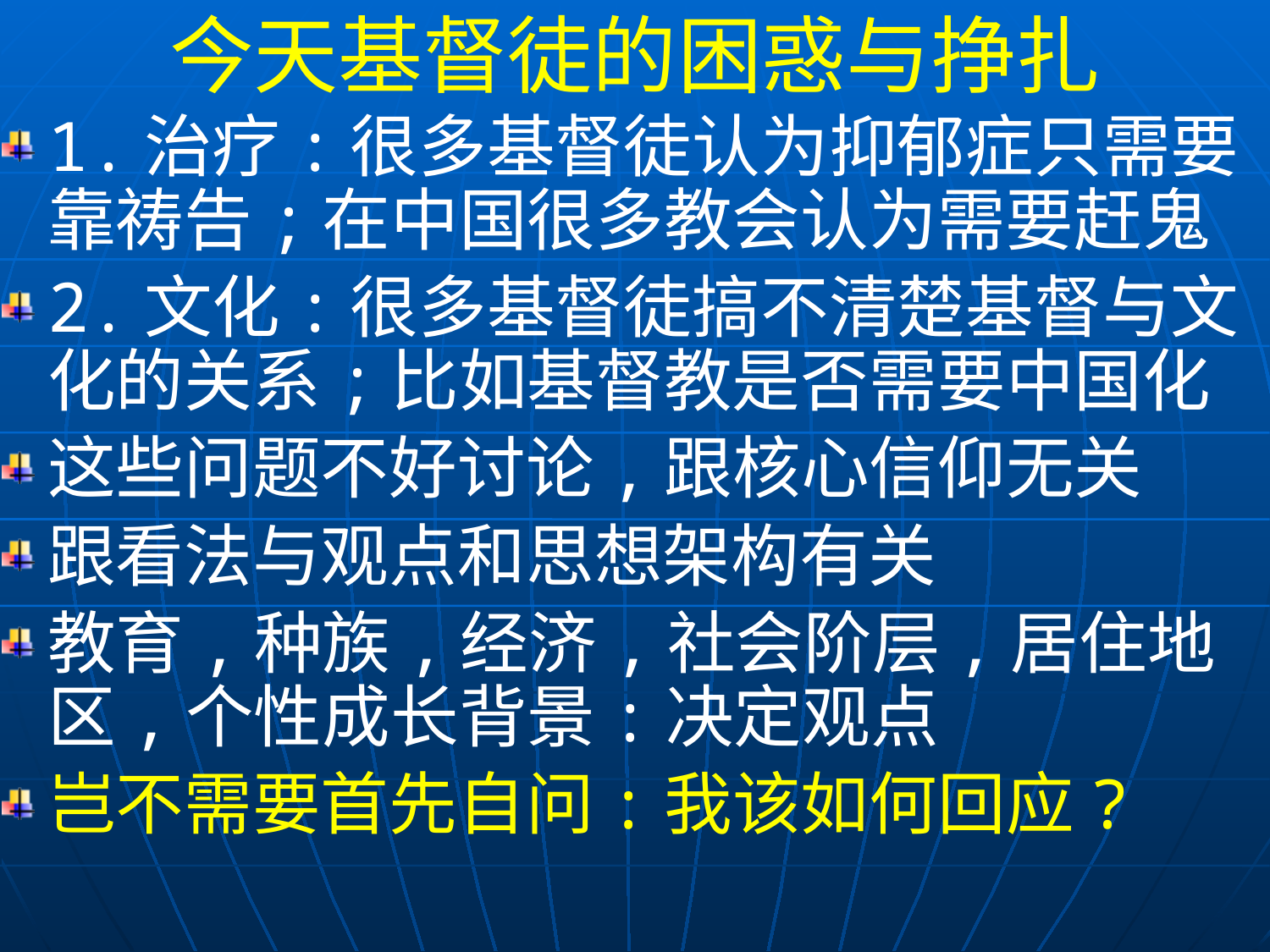

今天基督徒的困惑与挣扎
1.治疗:很多基督徒认为抑郁症只需要靠祷告;在中国很多教会认为需要赶鬼
2.文化:很多基督徒搞不清楚基督与文化的关系;比如基督教是否需要中国化
这些问题不好讨论,跟核心信仰无关
跟看法与观点和思想架构有关
教育,种族,经济,社会阶层,居住地区,个性成长背景:决定观点
岂不需要首先自问:我该如何回应?